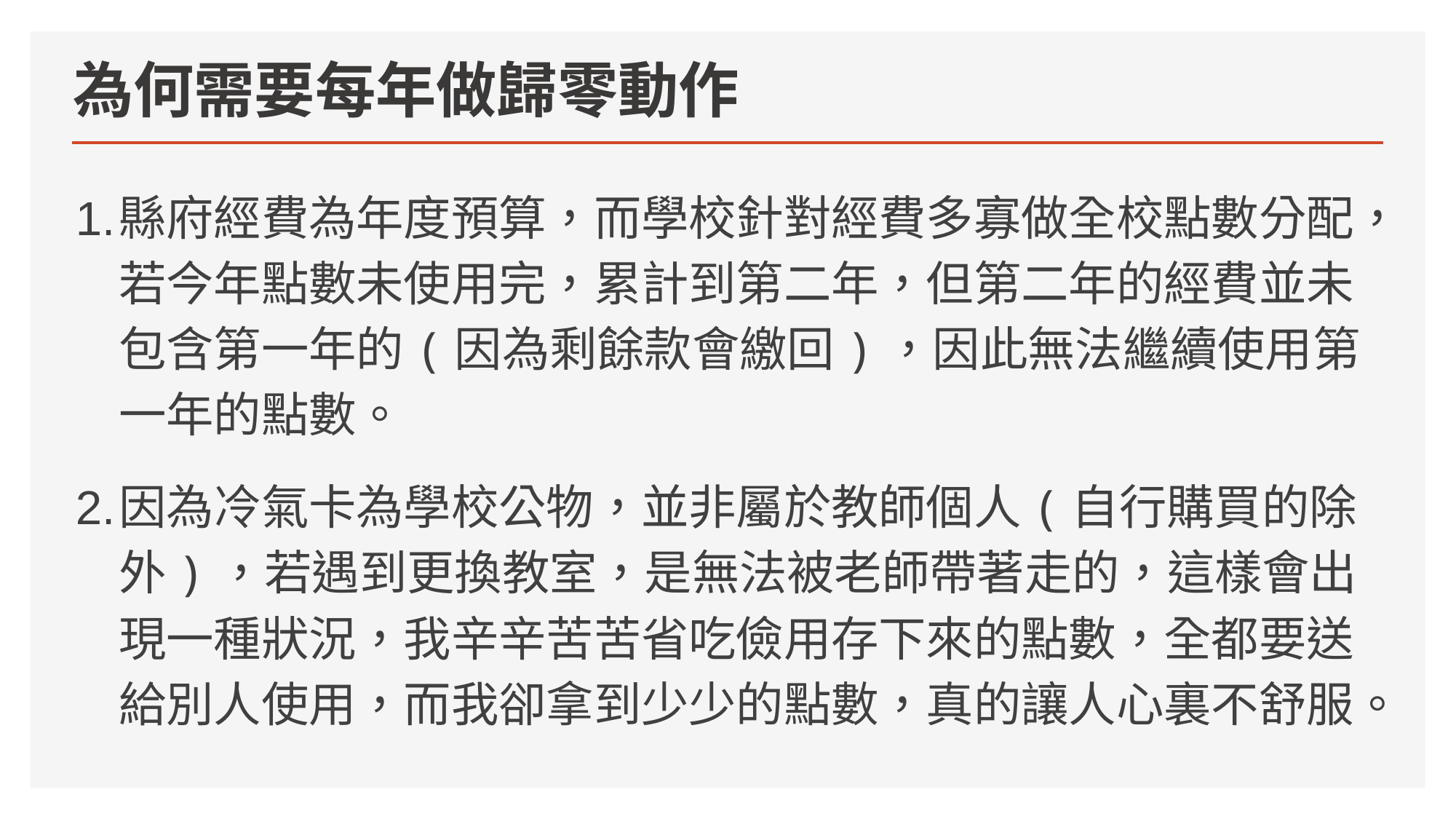

# 為何需要每年做歸零動作
縣府經費為年度預算，而學校針對經費多寡做全校點數分配，若今年點數未使用完，累計到第二年，但第二年的經費並未包含第一年的(因為剩餘款會繳回)，因此無法繼續使用第一年的點數。
因為冷氣卡為學校公物，並非屬於教師個人(自行購買的除外)，若遇到更換教室，是無法被老師帶著走的，這樣會出現一種狀況，我辛辛苦苦省吃儉用存下來的點數，全都要送給別人使用，而我卻拿到少少的點數，真的讓人心裏不舒服。